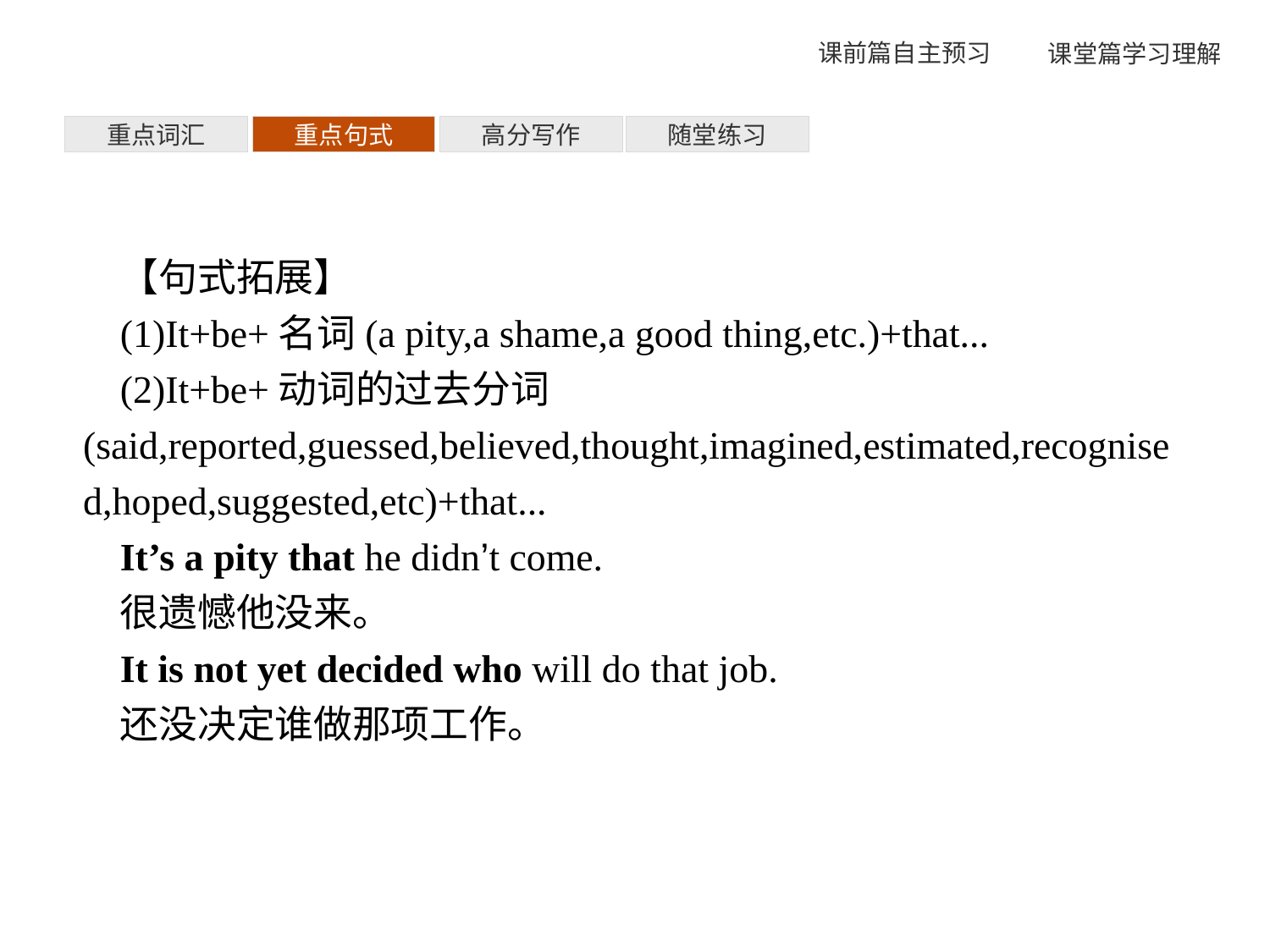

重点词汇
重点句式
高分写作
随堂练习
【句式拓展】
(1)It+be+名词(a pity,a shame,a good thing,etc.)+that...
(2)It+be+动词的过去分词(said,reported,guessed,believed,thought,imagined,estimated,recognised,hoped,suggested,etc)+that...
It’s a pity that he didn’t come.
很遗憾他没来。
It is not yet decided who will do that job.
还没决定谁做那项工作。